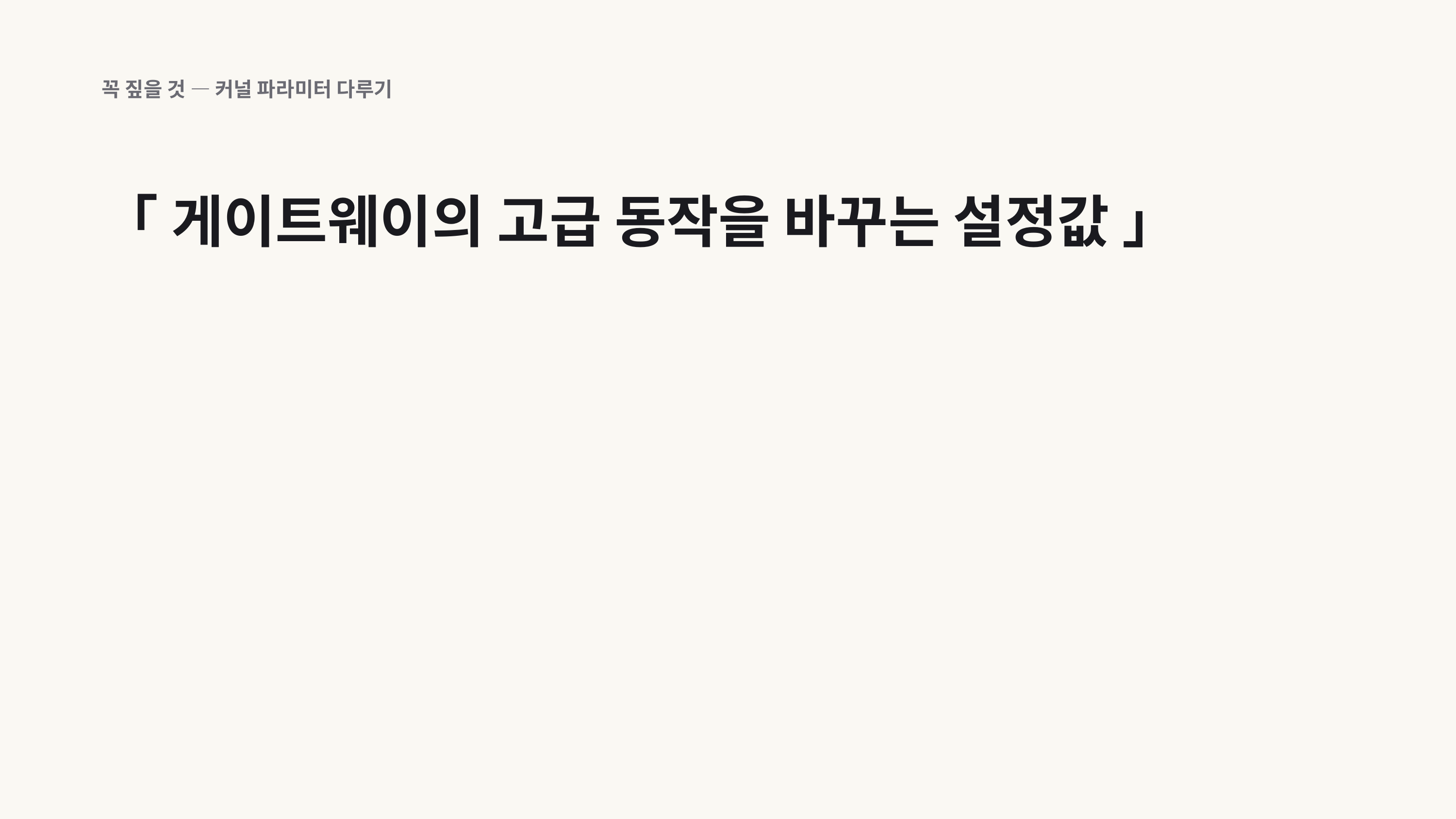

꼭 짚을 것 — 커널 파라미터 다루기
「 게이트웨이의 고급 동작을 바꾸는 설정값 」